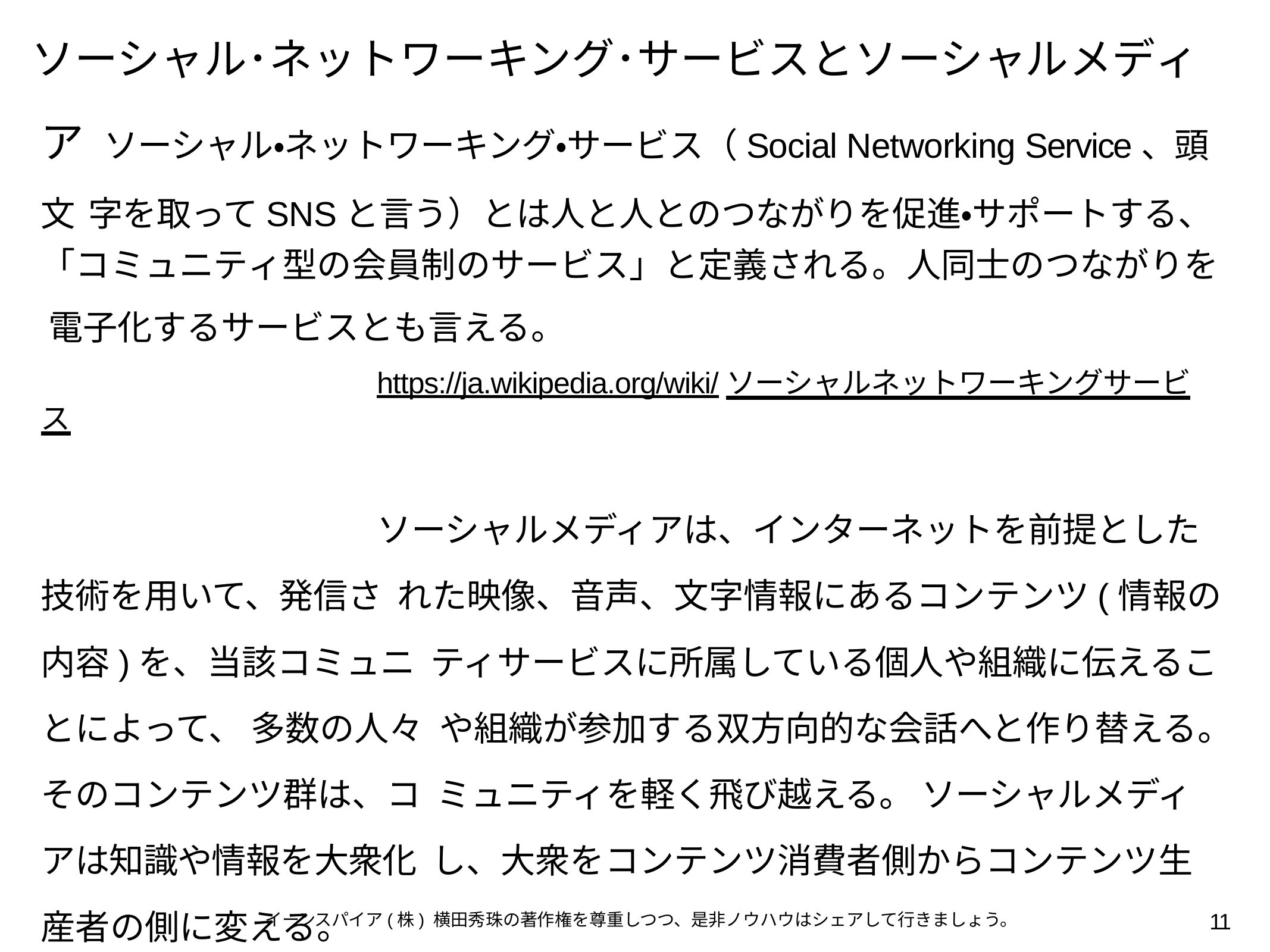

# ソーシャル･ネットワーキング･サービスとソーシャルメディア  ソーシャル・ネットワーキング・サービス（Social Networking Service、頭文  字を取ってSNSと言う）とは人と人とのつながりを促進・サポートする、
「コミュニティ型の会員制のサービス」と定義される。人同士のつながりを  電子化するサービスとも言える。
https://ja.wikipedia.org/wiki/ソーシャルネットワーキングサービス

ソーシャルメディアは、インターネットを前提とした技術を用いて、発信さ  れた映像、音声、文字情報にあるコンテンツ(情報の内容)を、当該コミュニ  ティサービスに所属している個人や組織に伝えることによって、 多数の人々  や組織が参加する双方向的な会話へと作り替える。そのコンテンツ群は、コ  ミュニティを軽く飛び越える。 ソーシャルメディアは知識や情報を大衆化  し、大衆をコンテンツ消費者側からコンテンツ生産者の側に変える。
https://ja.wikipedia.org/wiki/ソーシャルメディア
11
イーンスパイア(株) 横田秀珠の著作権を尊重しつつ、是非ノウハウはシェアして行きましょう。